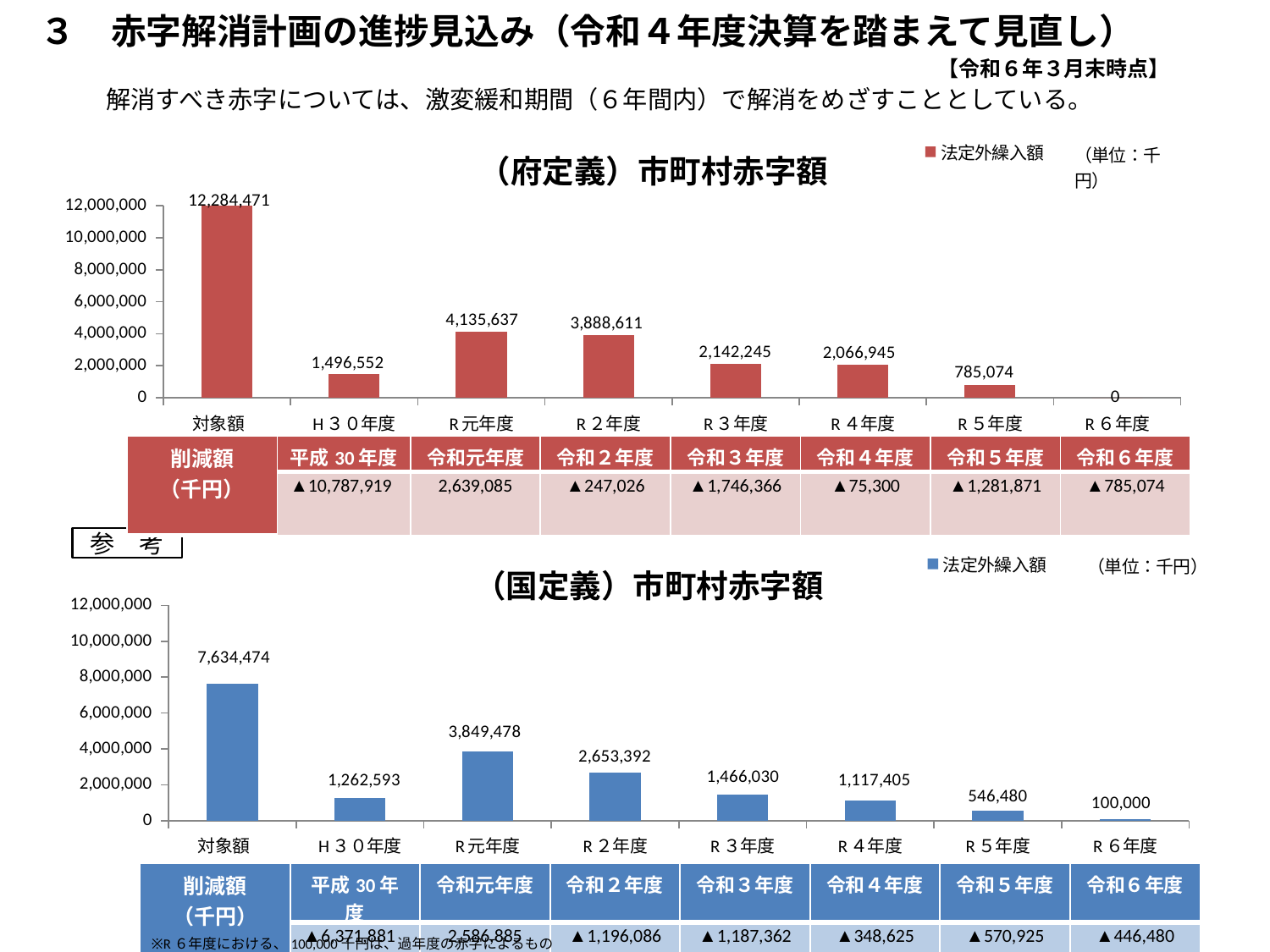

３　赤字解消計画の進捗見込み（令和４年度決算を踏まえて見直し）
【令和６年３月末時点】
　解消すべき赤字については、激変緩和期間（６年間内）で解消をめざすこととしている。

### Chart: （府定義）市町村赤字額

| Category |  |
|---|---|
| 対象額　 | 12284471.0 |
| H３０年度 | 1496552.0 |
| R元年度 | 4135637.0 |
| R２年度 | 3888611.0 |
| R３年度 | 2142245.0 |
| R４年度 | 2066945.0 |
| R５年度 | 785074.0 |
| R６年度 | 0.0 |
| 削減額 （千円） | 平成30年度 | 令和元年度 | 令和２年度 | 令和３年度 | 令和４年度 | 令和５年度 | 令和６年度 |
| --- | --- | --- | --- | --- | --- | --- | --- |
|  | ▲10,787,919 | 2,639,085 | ▲247,026 | ▲1,746,366 | ▲75,300 | ▲1,281,871 | ▲785,074 |

### Chart: （国定義）市町村赤字額

| Category |  |
|---|---|
| 対象額　 | 7634474.0 |
| H３０年度 | 1262593.0 |
| R元年度 | 3849478.0 |
| R２年度 | 2653392.0 |
| R３年度 | 1466030.0 |
| R４年度 | 1117405.0 |
| R５年度 | 546480.0 |
| R６年度 | 100000.0 |
参　考
| 削減額 （千円） | 平成30年度 | 令和元年度 | 令和２年度 | 令和３年度 | 令和４年度 | 令和５年度 | 令和６年度 |
| --- | --- | --- | --- | --- | --- | --- | --- |
|  | ▲6,371,881 | 2,586,885 | ▲1,196,086 | ▲1,187,362 | ▲348,625 | ▲570,925 | ▲446,480 |
※R６年度における、100,000千円は、過年度の赤字によるもの